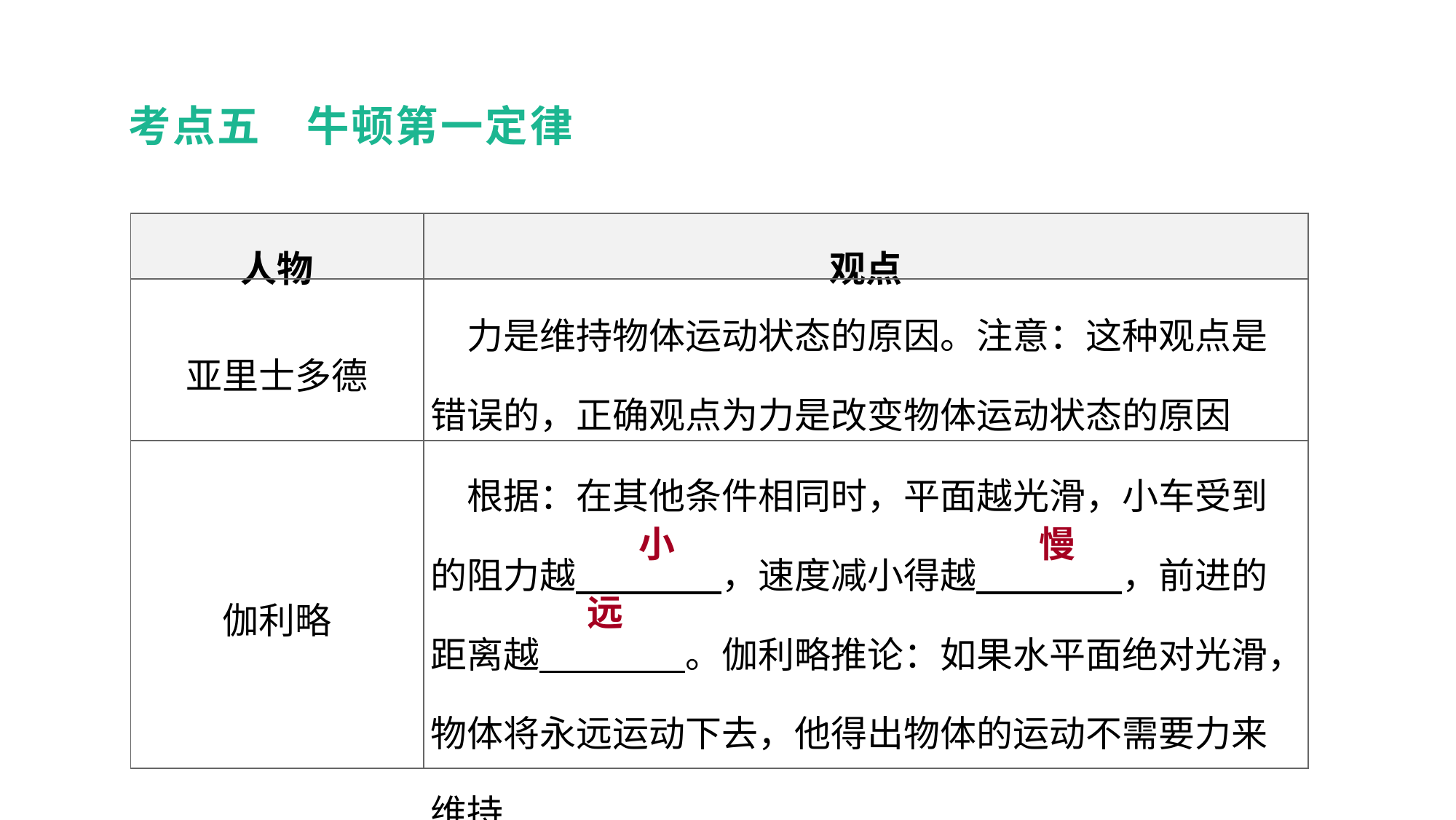

考点五　牛顿第一定律
| 人物 | 观点 |
| --- | --- |
| 亚里士多德 | 力是维持物体运动状态的原因。注意：这种观点是错误的，正确观点为力是改变物体运动状态的原因 |
| 伽利略 | 根据：在其他条件相同时，平面越光滑，小车受到的阻力越　　　　，速度减小得越　　　　，前进的距离越　　　　。伽利略推论：如果水平面绝对光滑，物体将永远运动下去，他得出物体的运动不需要力来维持 |
教材梳理 夯实基础
小
慢
远